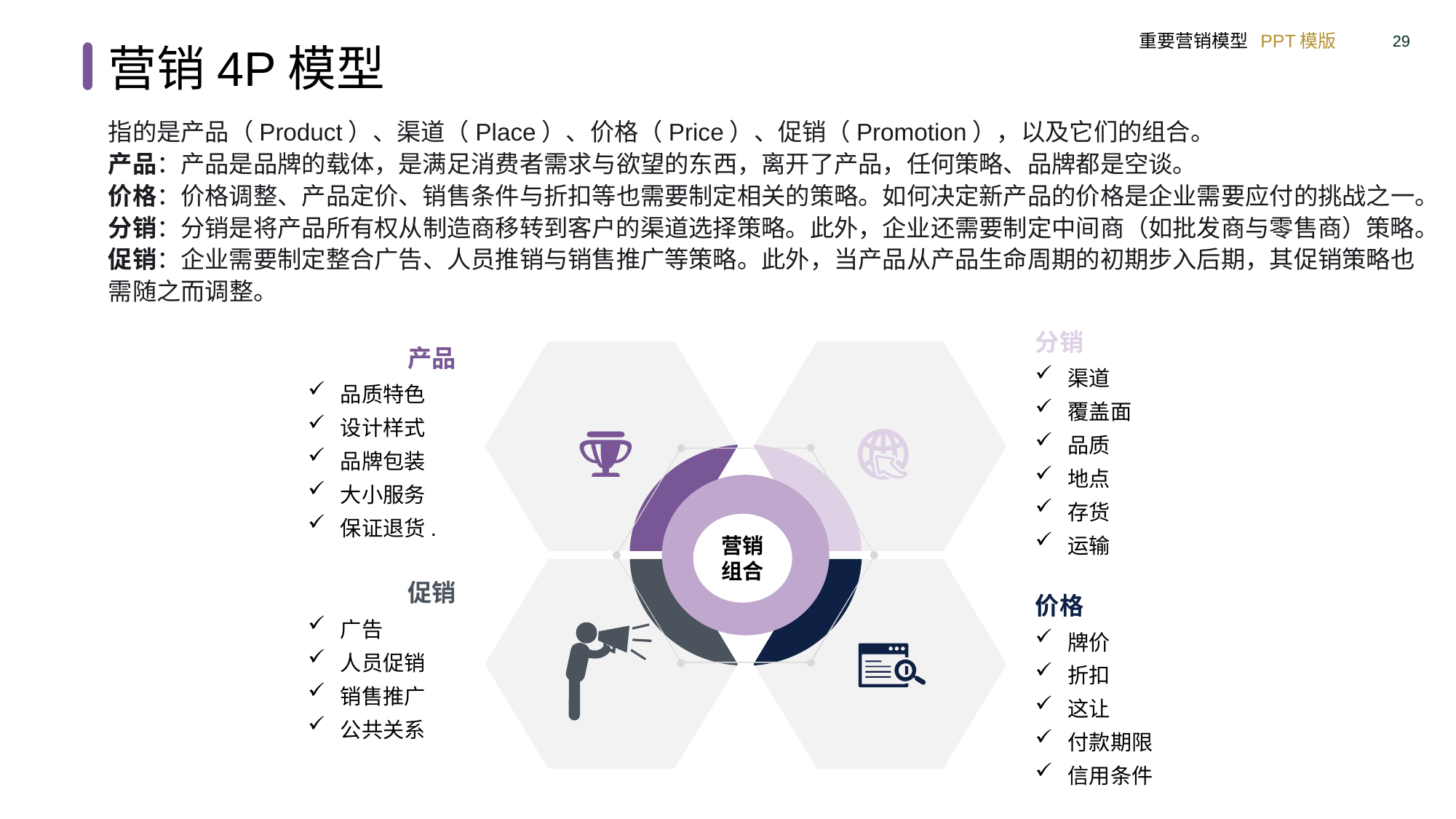

29
营销4P模型
指的是产品（Product）、渠道（Place）、价格（Price）、促销（Promotion），以及它们的组合。
产品：产品是品牌的载体，是满足消费者需求与欲望的东西，离开了产品，任何策略、品牌都是空谈。
价格：价格调整、产品定价、销售条件与折扣等也需要制定相关的策略。如何决定新产品的价格是企业需要应付的挑战之一。
分销：分销是将产品所有权从制造商移转到客户的渠道选择策略。此外，企业还需要制定中间商（如批发商与零售商）策略。
促销：企业需要制定整合广告、人员推销与销售推广等策略。此外，当产品从产品生命周期的初期步入后期，其促销策略也需随之而调整。
分销
渠道
覆盖面
品质
地点
存货
运输

产品
品质特色
设计样式
品牌包装
大小服务
保证退货.

营销
组合

促销
广告
人员促销
销售推广
公共关系
价格
牌价
折扣
这让
付款期限
信用条件